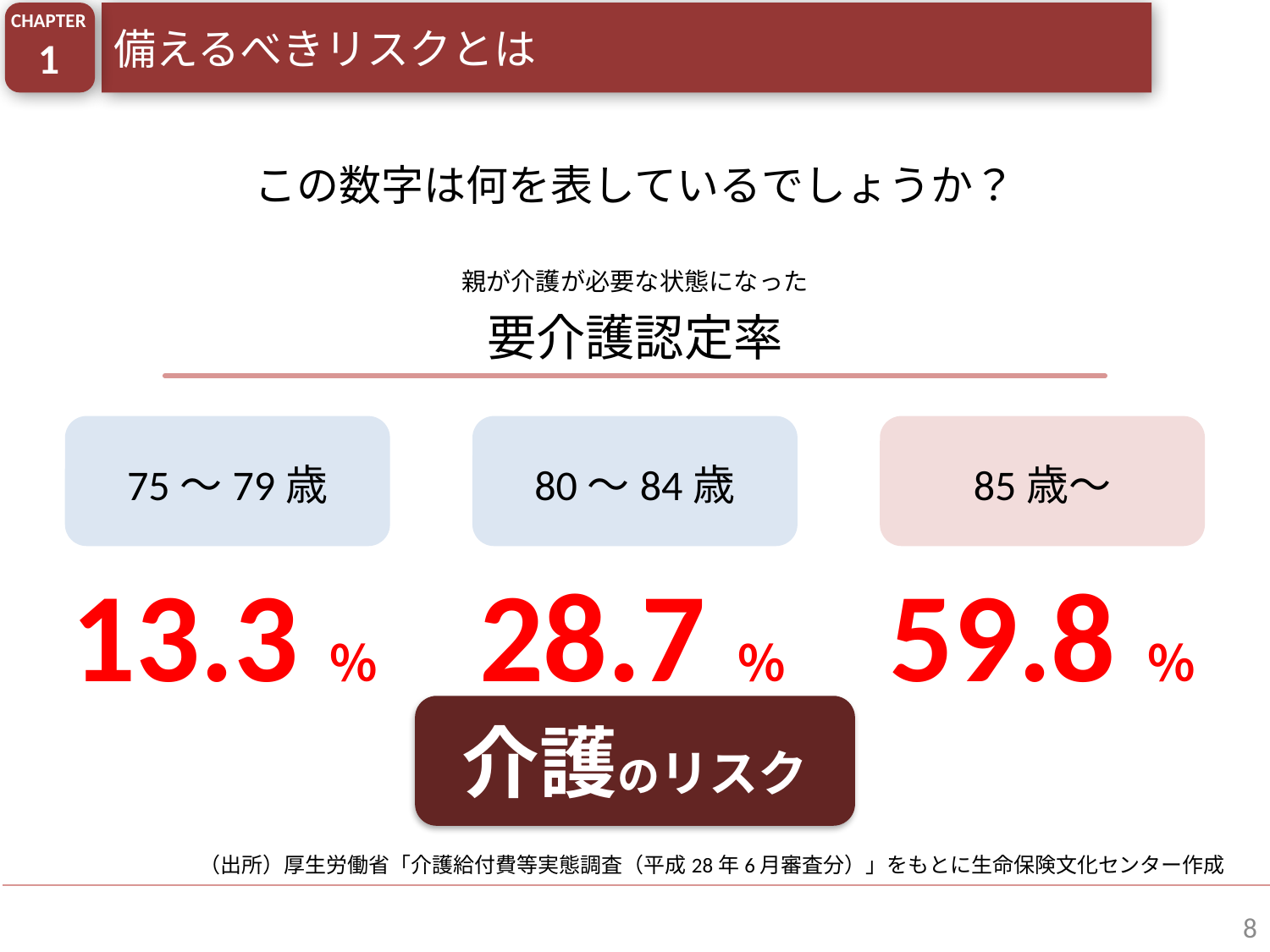

CHAPTER
1
備えるべきリスクとは
この数字は何を表しているでしょうか？
親が介護が必要な状態になった
要介護認定率
75～79歳
80～84歳
85歳～
13.3％
28.7％
59.8％
介護のリスク

（出所）厚生労働省「介護給付費等実態調査（平成28年6月審査分）」をもとに生命保険文化センター作成
8